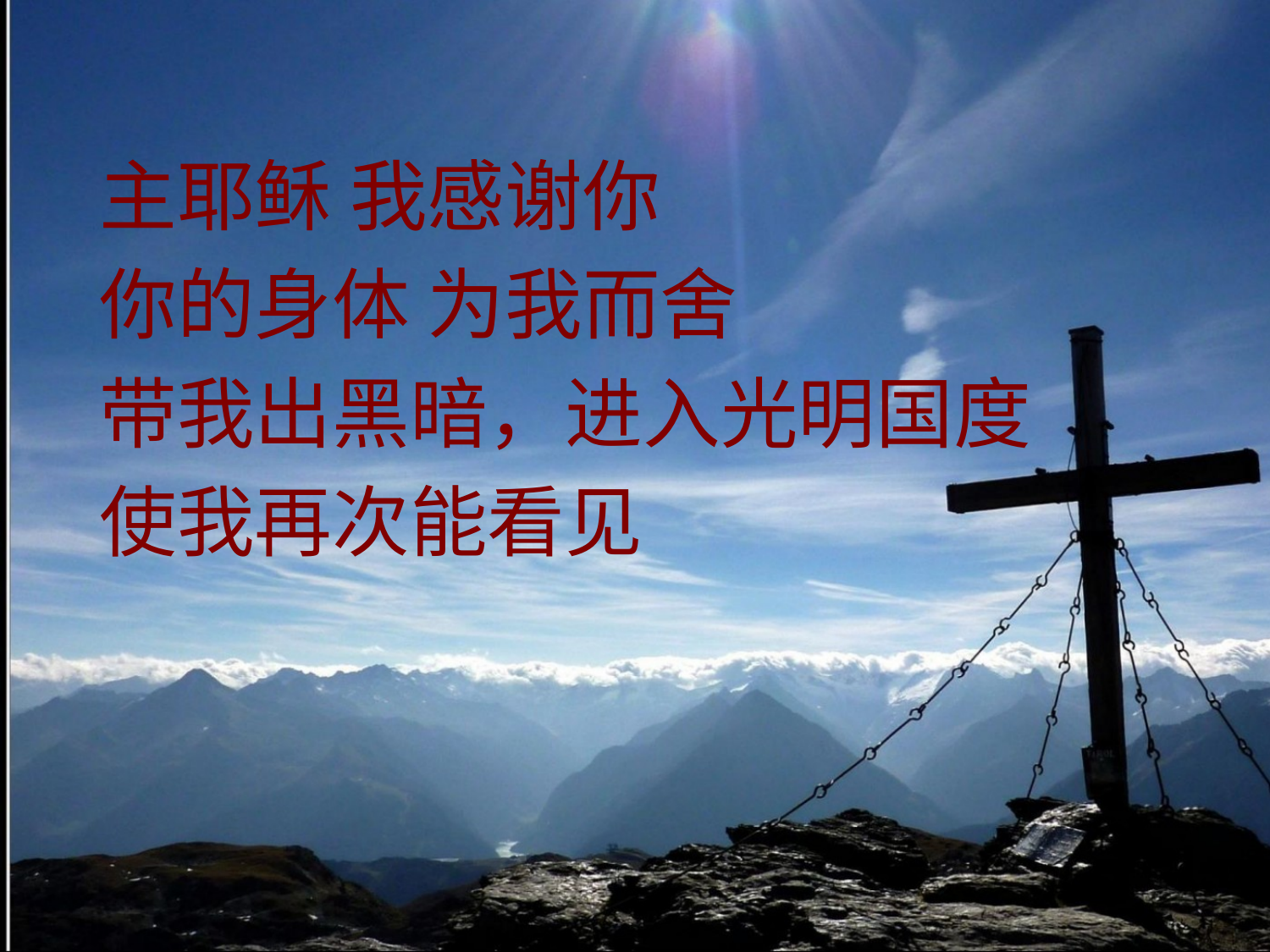

主耶稣 我感谢你
你的身体 为我而舍
带我出黑暗，进入光明国度
使我再次能看见